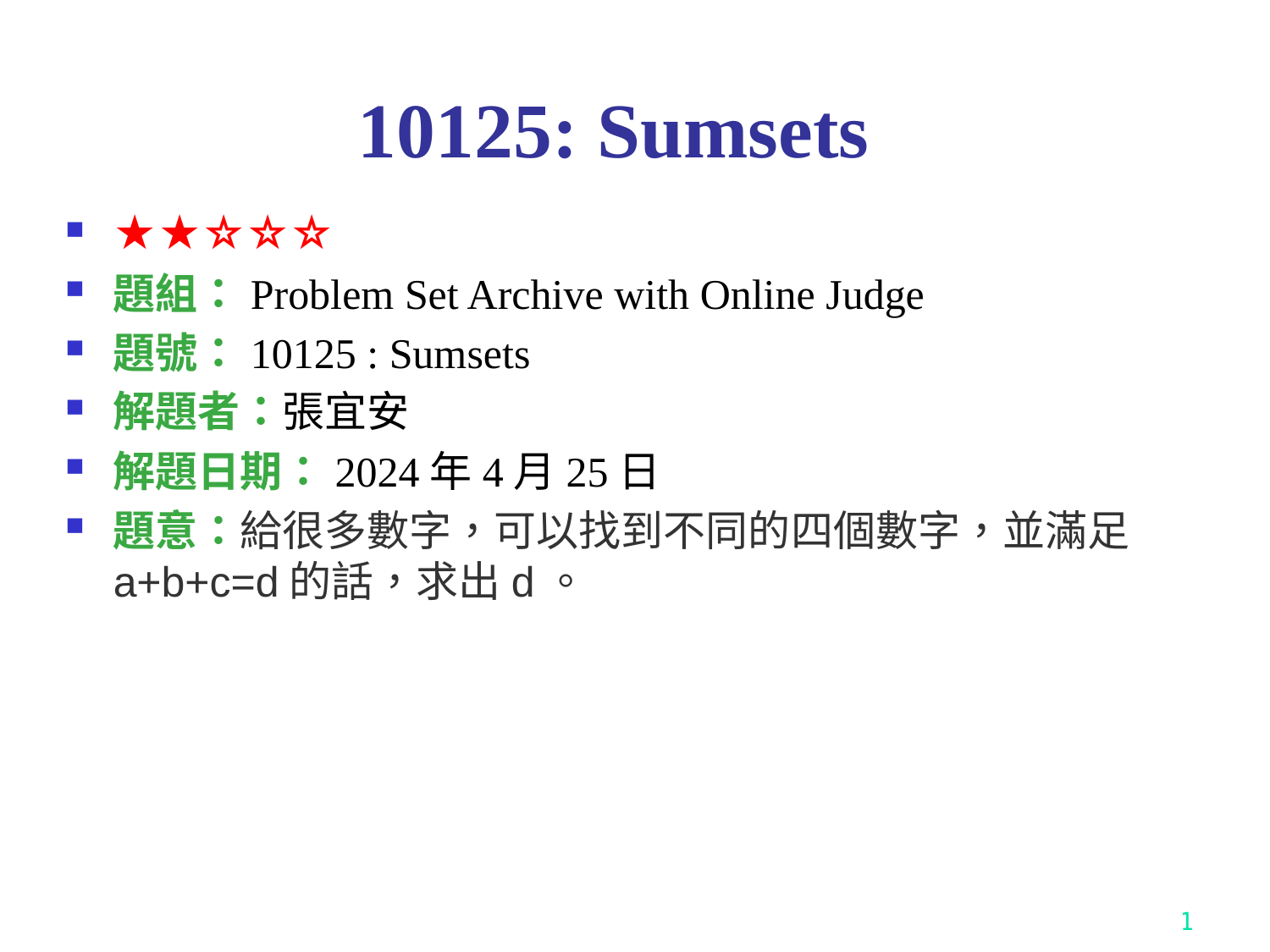

# 10125: Sumsets
★★☆☆☆
題組：Problem Set Archive with Online Judge
題號：10125 : Sumsets
解題者：張宜安
解題日期：2024年4月25日
題意：給很多數字，可以找到不同的四個數字，並滿足a+b+c=d的話，求出d。

1